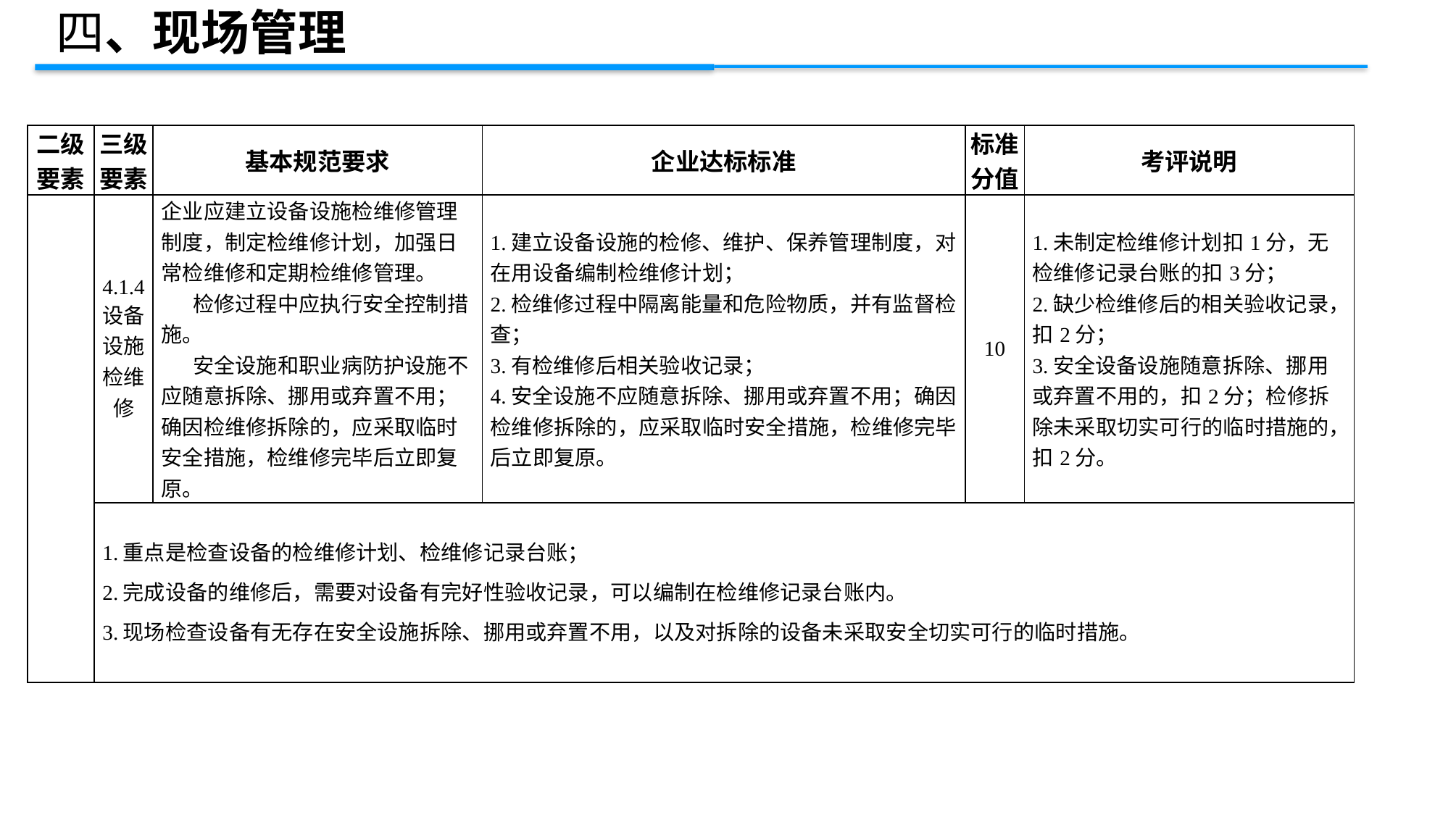

四、现场管理

| 二级 要素 | 三级 要素 | 基本规范要求 | 企业达标标准 | 标准 分值 | 考评说明 |
| --- | --- | --- | --- | --- | --- |
|  | 4.1.4设备设施检维修 | 企业应建立设备设施检维修管理制度，制定检维修计划，加强日常检维修和定期检维修管理。 检修过程中应执行安全控制措施。 安全设施和职业病防护设施不应随意拆除、挪用或弃置不用；确因检维修拆除的，应采取临时安全措施，检维修完毕后立即复原。 | 1.建立设备设施的检修、维护、保养管理制度，对在用设备编制检维修计划； 2.检维修过程中隔离能量和危险物质，并有监督检查； 3.有检维修后相关验收记录； 4.安全设施不应随意拆除、挪用或弃置不用；确因检维修拆除的，应采取临时安全措施，检维修完毕后立即复原。 | 10 | 1.未制定检维修计划扣1分，无检维修记录台账的扣3分； 2.缺少检维修后的相关验收记录，扣2分； 3.安全设备设施随意拆除、挪用或弃置不用的，扣2分；检修拆除未采取切实可行的临时措施的，扣2分。 |
|  | 1.重点是检查设备的检维修计划、检维修记录台账； 2.完成设备的维修后，需要对设备有完好性验收记录，可以编制在检维修记录台账内。 3.现场检查设备有无存在安全设施拆除、挪用或弃置不用，以及对拆除的设备未采取安全切实可行的临时措施。 |  |  |  |  |